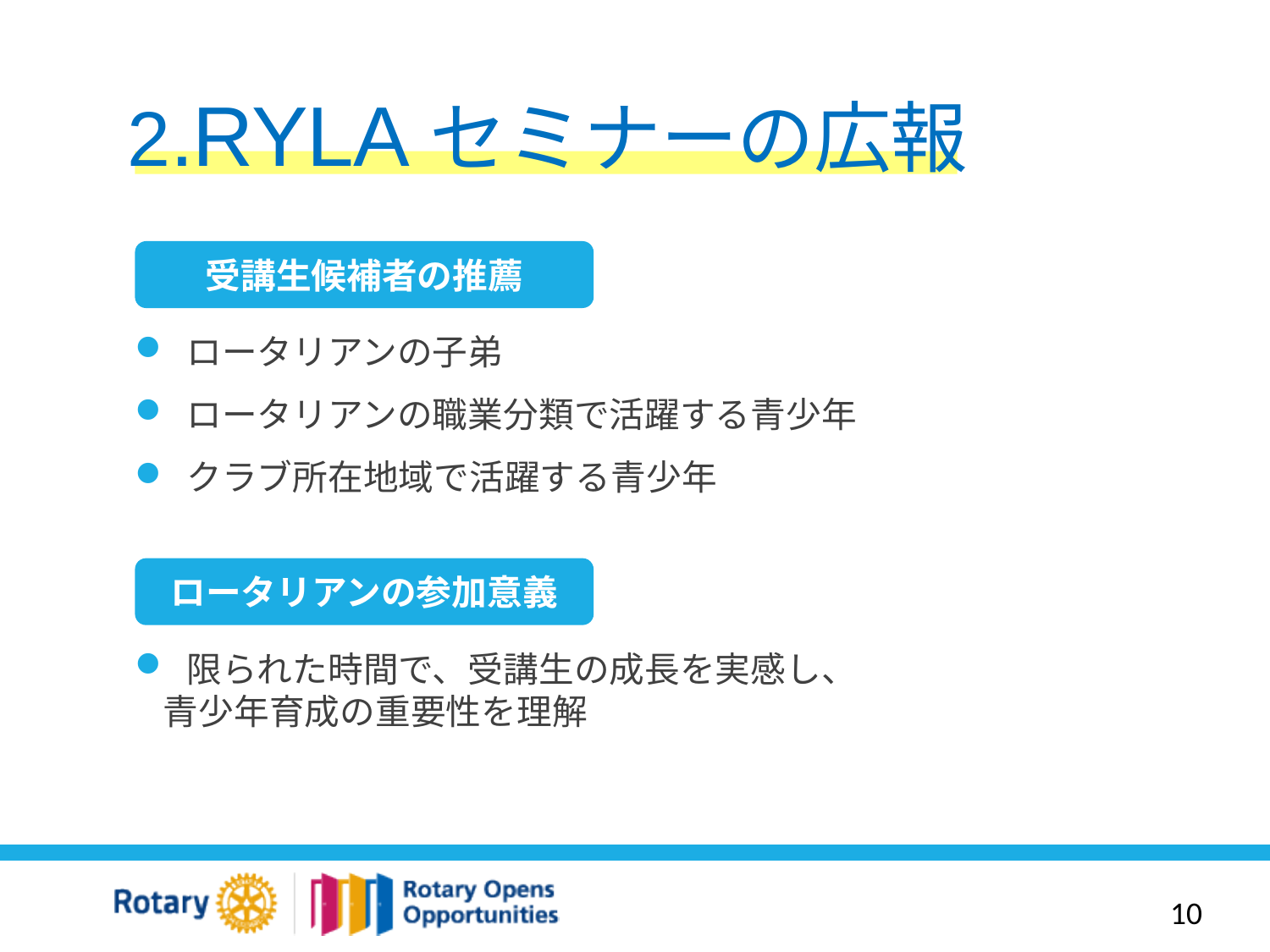

# 2.RYLAセミナーの広報

受講生候補者の推薦
 ロータリアンの子弟
 ロータリアンの職業分類で活躍する青少年
 クラブ所在地域で活躍する青少年

ロータリアンの参加意義
 限られた時間で、受講生の成長を実感し、
  青少年育成の重要性を理解